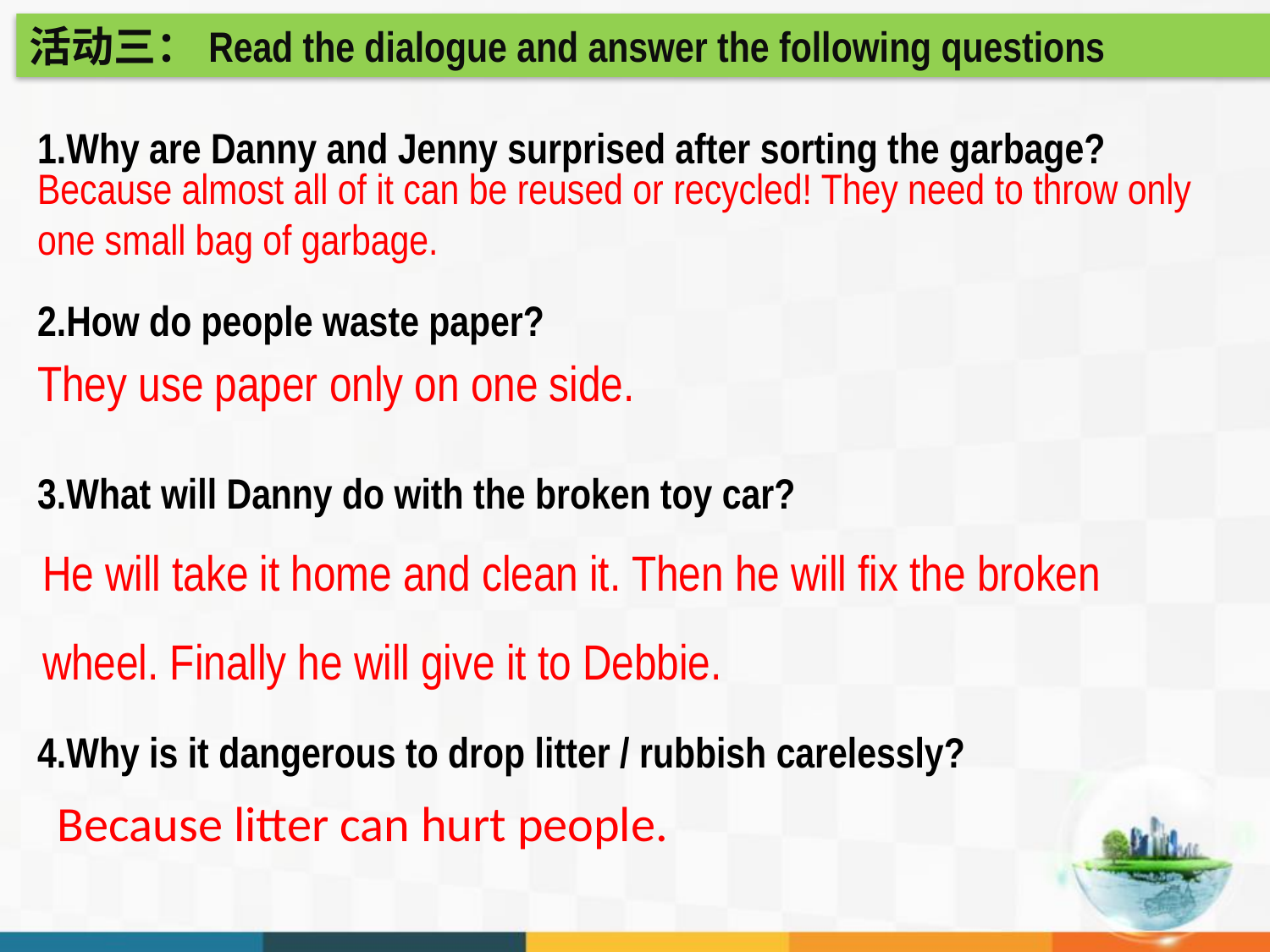

1.Why are Danny and Jenny surprised after sorting the garbage?

2.How do people waste paper?

3.What will Danny do with the broken toy car?

4.Why is it dangerous to drop litter / rubbish carelessly?
活动三：Read the dialogue and answer the following questions
Because almost all of it can be reused or recycled! They need to throw only one small bag of garbage.
They use paper only on one side.
He will take it home and clean it. Then he will fix the broken wheel. Finally he will give it to Debbie.
Because litter can hurt people.